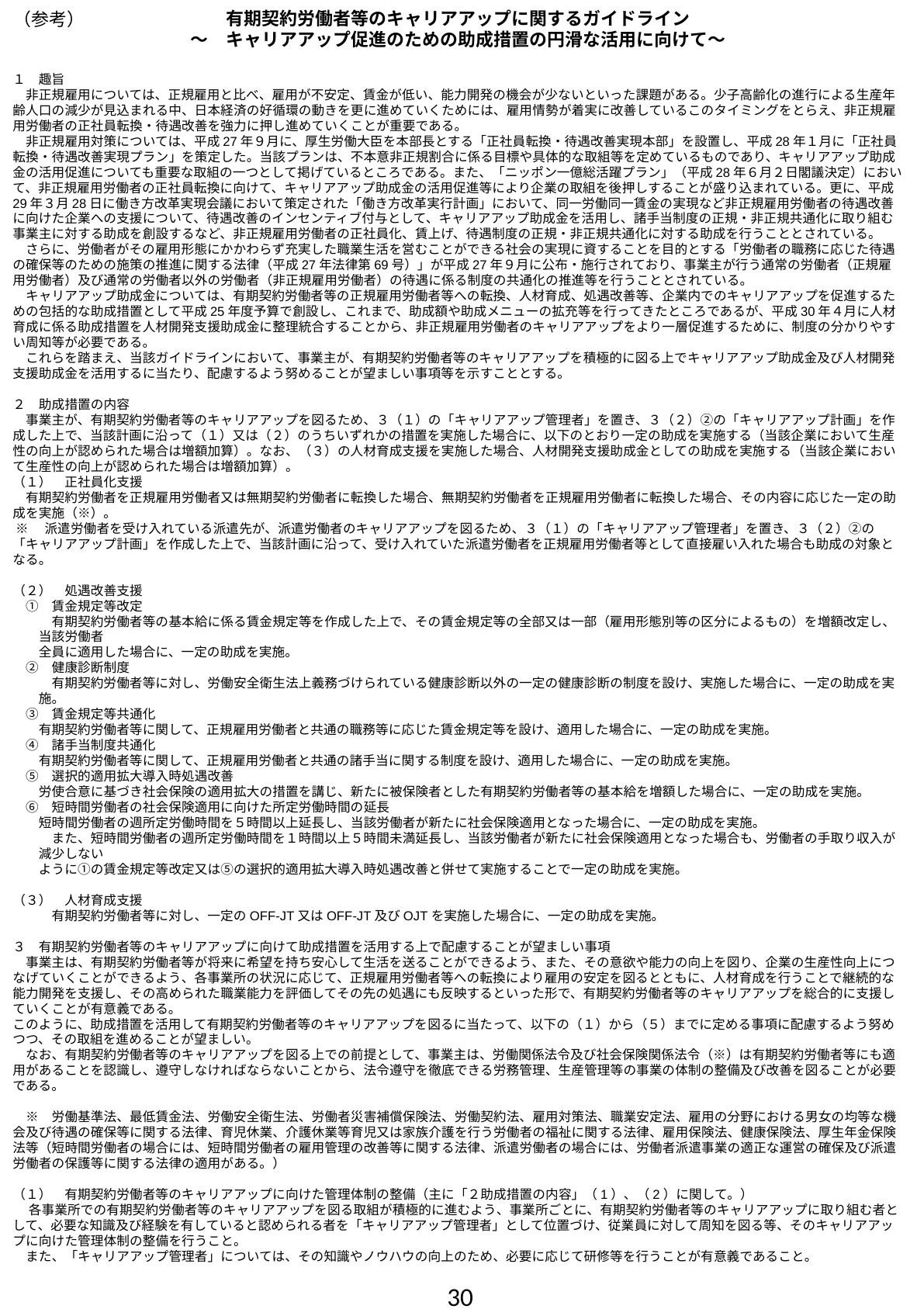

有期契約労働者等のキャリアアップに関するガイドライン
～　キャリアアップ促進のための助成措置の円滑な活用に向けて～

１　趣旨
　非正規雇用については、正規雇用と比べ、雇用が不安定、賃金が低い、能力開発の機会が少ないといった課題がある。少子高齢化の進行による生産年齢人口の減少が見込まれる中、日本経済の好循環の動きを更に進めていくためには、雇用情勢が着実に改善しているこのタイミングをとらえ、非正規雇用労働者の正社員転換・待遇改善を強力に押し進めていくことが重要である。
　非正規雇用対策については、平成27年９月に、厚生労働大臣を本部長とする「正社員転換・待遇改善実現本部」を設置し、平成28年１月に「正社員転換・待遇改善実現プラン」を策定した。当該プランは、不本意非正規割合に係る目標や具体的な取組等を定めているものであり、キャリアアップ助成金の活用促進についても重要な取組の一つとして掲げているところである。また、「ニッポン一億総活躍プラン」（平成28年６月２日閣議決定）において、非正規雇用労働者の正社員転換に向けて、キャリアアップ助成金の活用促進等により企業の取組を後押しすることが盛り込まれている。更に、平成29年３月28日に働き方改革実現会議において策定された「働き方改革実行計画」において、同一労働同一賃金の実現など非正規雇用労働者の待遇改善に向けた企業への支援について、待遇改善のインセンティブ付与として、キャリアアップ助成金を活用し、諸手当制度の正規・非正規共通化に取り組む事業主に対する助成を創設するなど、非正規雇用労働者の正社員化、賃上げ、待遇制度の正規・非正規共通化に対する助成を行うこととされている。
　さらに、労働者がその雇用形態にかかわらず充実した職業生活を営むことができる社会の実現に資することを目的とする「労働者の職務に応じた待遇の確保等のための施策の推進に関する法律（平成27年法律第69号）」が平成27年９月に公布・施行されており、事業主が行う通常の労働者（正規雇用労働者）及び通常の労働者以外の労働者（非正規雇用労働者）の待遇に係る制度の共通化の推進等を行うこととされている。
　キャリアアップ助成金については、有期契約労働者等の正規雇用労働者等への転換、人材育成、処遇改善等、企業内でのキャリアアップを促進するための包括的な助成措置として平成25年度予算で創設し、これまで、助成額や助成メニューの拡充等を行ってきたところであるが、平成30年４月に人材育成に係る助成措置を人材開発支援助成金に整理統合することから、非正規雇用労働者のキャリアアップをより一層促進するために、制度の分かりやすい周知等が必要である。
　これらを踏まえ、当該ガイドラインにおいて、事業主が、有期契約労働者等のキャリアアップを積極的に図る上でキャリアアップ助成金及び人材開発支援助成金を活用するに当たり、配慮するよう努めることが望ましい事項等を示すこととする。

２　助成措置の内容
　事業主が、有期契約労働者等のキャリアアップを図るため、３（１）の「キャリアアップ管理者」を置き、３（２）②の「キャリアアップ計画」を作成した上で、当該計画に沿って（１）又は（２）のうちいずれかの措置を実施した場合に、以下のとおり一定の助成を実施する（当該企業において生産性の向上が認められた場合は増額加算）。なお、（３）の人材育成支援を実施した場合、人材開発支援助成金としての助成を実施する（当該企業において生産性の向上が認められた場合は増額加算）。
（１）　正社員化支援
　有期契約労働者を正規雇用労働者又は無期契約労働者に転換した場合、無期契約労働者を正規雇用労働者に転換した場合、その内容に応じた一定の助成を実施（※）。
 ※　派遣労働者を受け入れている派遣先が、派遣労働者のキャリアアップを図るため、３（１）の「キャリアアップ管理者」を置き、３（２）②の「キャリアアップ計画」を作成した上で、当該計画に沿って、受け入れていた派遣労働者を正規雇用労働者等として直接雇い入れた場合も助成の対象となる。

（２）　処遇改善支援
　①　賃金規定等改定
　　　有期契約労働者等の基本給に係る賃金規定等を作成した上で、その賃金規定等の全部又は一部（雇用形態別等の区分によるもの）を増額改定し、
　　当該労働者
　　全員に適用した場合に、一定の助成を実施。
　②　健康診断制度
　　　有期契約労働者等に対し、労働安全衛生法上義務づけられている健康診断以外の一定の健康診断の制度を設け、実施した場合に、一定の助成を実
　　施。
　③　賃金規定等共通化
　　有期契約労働者等に関して、正規雇用労働者と共通の職務等に応じた賃金規定等を設け、適用した場合に、一定の助成を実施。
　④　諸手当制度共通化
　　有期契約労働者等に関して、正規雇用労働者と共通の諸手当に関する制度を設け、適用した場合に、一定の助成を実施。
　⑤　選択的適用拡大導入時処遇改善
　　労使合意に基づき社会保険の適用拡大の措置を講じ、新たに被保険者とした有期契約労働者等の基本給を増額した場合に、一定の助成を実施。
　⑥　短時間労働者の社会保険適用に向けた所定労働時間の延長
　　短時間労働者の週所定労働時間を５時間以上延長し、当該労働者が新たに社会保険適用となった場合に、一定の助成を実施。
　　　また、短時間労働者の週所定労働時間を１時間以上５時間未満延長し、当該労働者が新たに社会保険適用となった場合も、労働者の手取り収入が
　　減少しない
　　ように①の賃金規定等改定又は⑤の選択的適用拡大導入時処遇改善と併せて実施することで一定の助成を実施。

（３）　人材育成支援
　　　有期契約労働者等に対し、一定のOFF-JT又はOFF-JT及びOJTを実施した場合に、一定の助成を実施。

３　有期契約労働者等のキャリアアップに向けて助成措置を活用する上で配慮することが望ましい事項
　事業主は、有期契約労働者等が将来に希望を持ち安心して生活を送ることができるよう、また、その意欲や能力の向上を図り、企業の生産性向上につなげていくことができるよう、各事業所の状況に応じて、正規雇用労働者等への転換により雇用の安定を図るとともに、人材育成を行うことで継続的な能力開発を支援し、その高められた職業能力を評価してその先の処遇にも反映するといった形で、有期契約労働者等のキャリアアップを総合的に支援していくことが有意義である。
このように、助成措置を活用して有期契約労働者等のキャリアアップを図るに当たって、以下の（１）から（５）までに定める事項に配慮するよう努めつつ、その取組を進めることが望ましい。
　なお、有期契約労働者等のキャリアアップを図る上での前提として、事業主は、労働関係法令及び社会保険関係法令（※）は有期契約労働者等にも適用があることを認識し、遵守しなければならないことから、法令遵守を徹底できる労務管理、生産管理等の事業の体制の整備及び改善を図ることが必要である。

　※　労働基準法、最低賃金法、労働安全衛生法、労働者災害補償保険法、労働契約法、雇用対策法、職業安定法、雇用の分野における男女の均等な機会及び待遇の確保等に関する法律、育児休業、介護休業等育児又は家族介護を行う労働者の福祉に関する法律、雇用保険法、健康保険法、厚生年金保険法等（短時間労働者の場合には、短時間労働者の雇用管理の改善等に関する法律、派遣労働者の場合には、労働者派遣事業の適正な運営の確保及び派遣労働者の保護等に関する法律の適用がある。）

（１）　有期契約労働者等のキャリアアップに向けた管理体制の整備（主に「２助成措置の内容」（1）、（2）に関して。）
　 各事業所での有期契約労働者等のキャリアアップを図る取組が積極的に進むよう、事業所ごとに、有期契約労働者等のキャリアアップに取り組む者として、必要な知識及び経験を有していると認められる者を「キャリアアップ管理者」として位置づけ、従業員に対して周知を図る等、そのキャリアアップに向けた管理体制の整備を行うこと。
　また、「キャリアアップ管理者」については、その知識やノウハウの向上のため、必要に応じて研修等を行うことが有意義であること。

（参考）

30